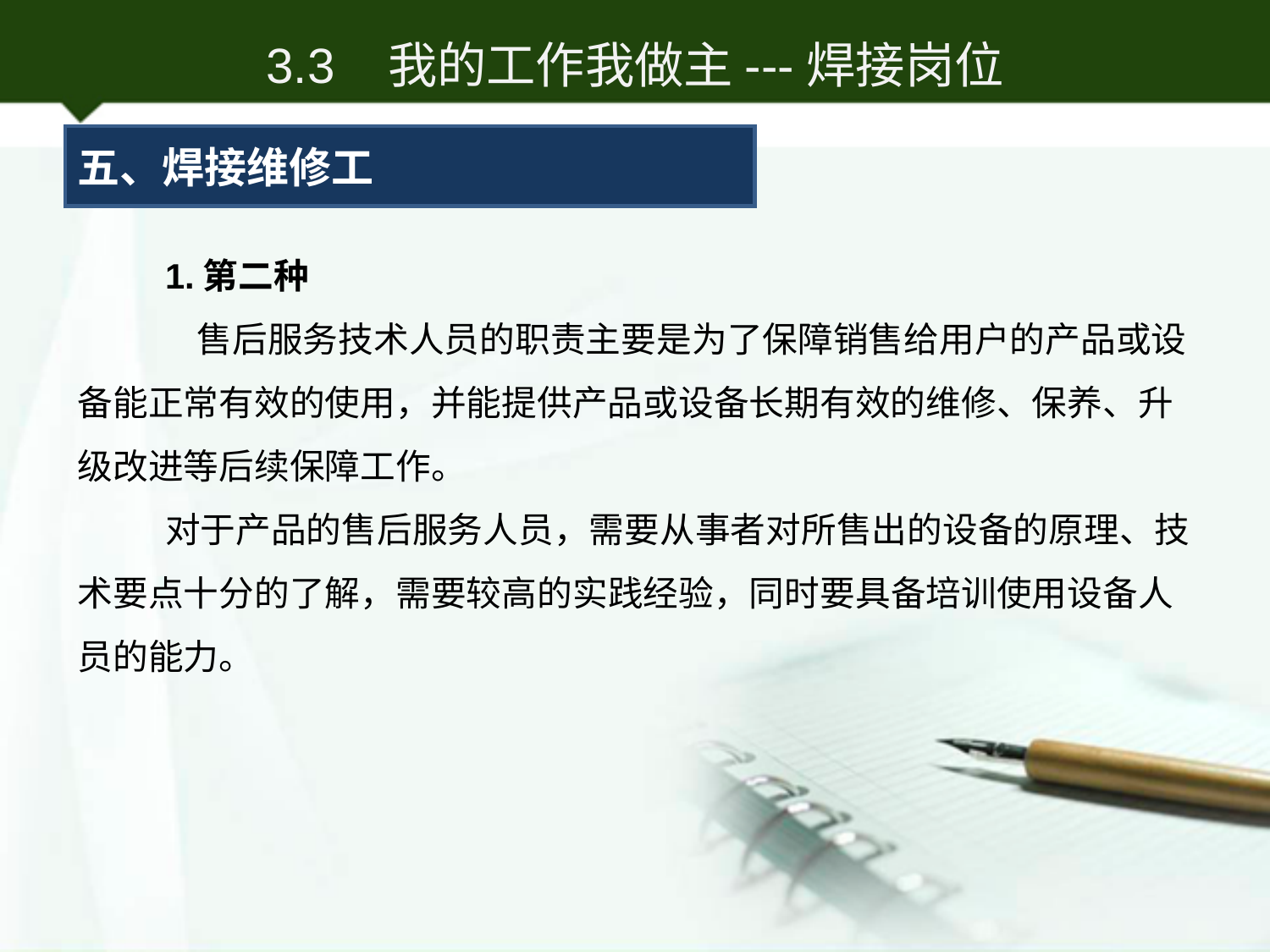

3.3   我的工作我做主---焊接岗位
五、焊接维修工
1.第二种
   售后服务技术人员的职责主要是为了保障销售给用户的产品或设备能正常有效的使用，并能提供产品或设备长期有效的维修、保养、升级改进等后续保障工作。
对于产品的售后服务人员，需要从事者对所售出的设备的原理、技术要点十分的了解，需要较高的实践经验，同时要具备培训使用设备人员的能力。